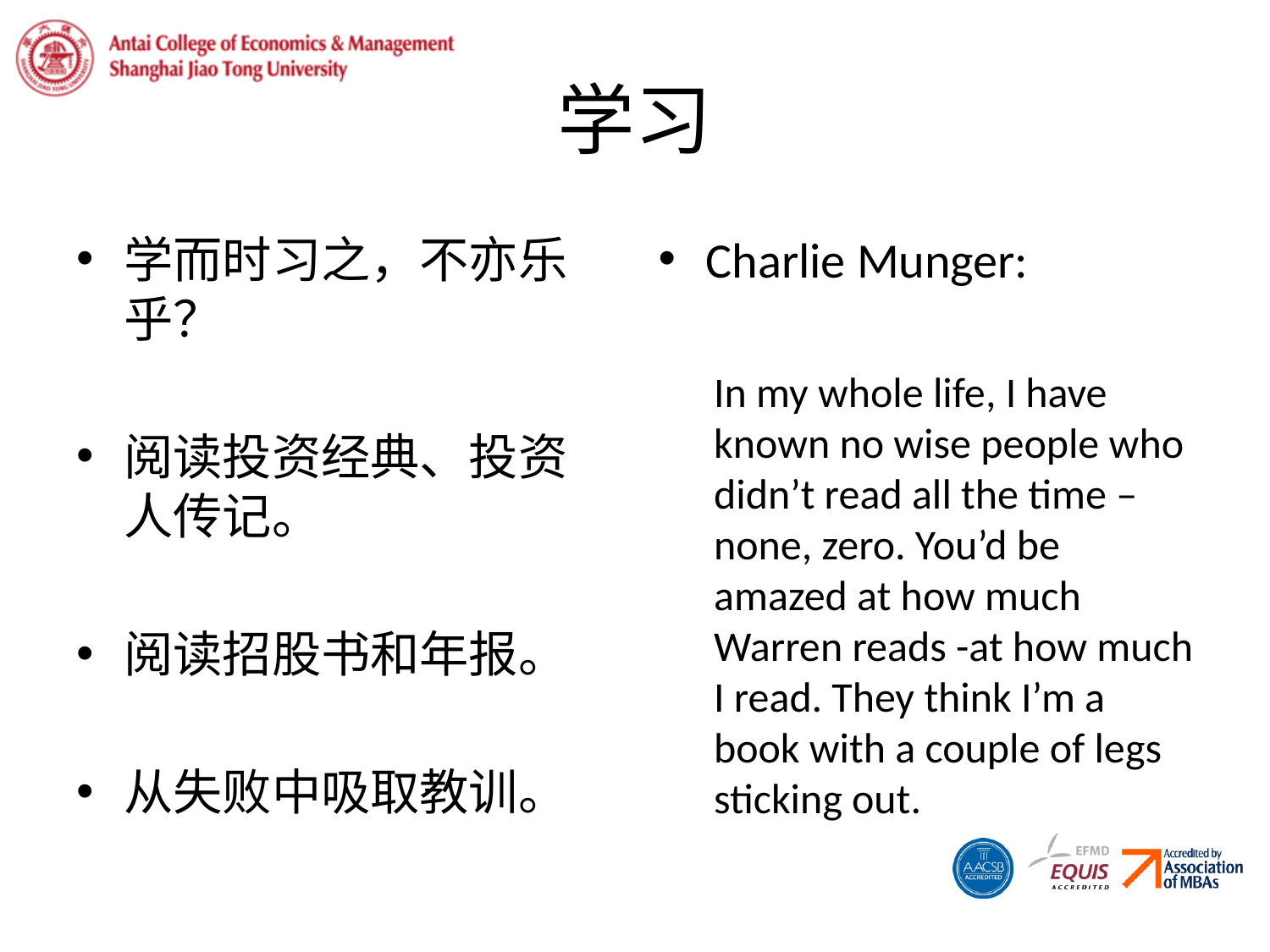

# 学习
学而时习之，不亦乐乎？

阅读投资经典、投资人传记。

阅读招股书和年报。

从失败中吸取教训。
Charlie Munger:

In my whole life, I have known no wise people who didn’t read all the time – none, zero. You’d be amazed at how much Warren reads -at how much I read. They think I’m a book with a couple of legs sticking out.